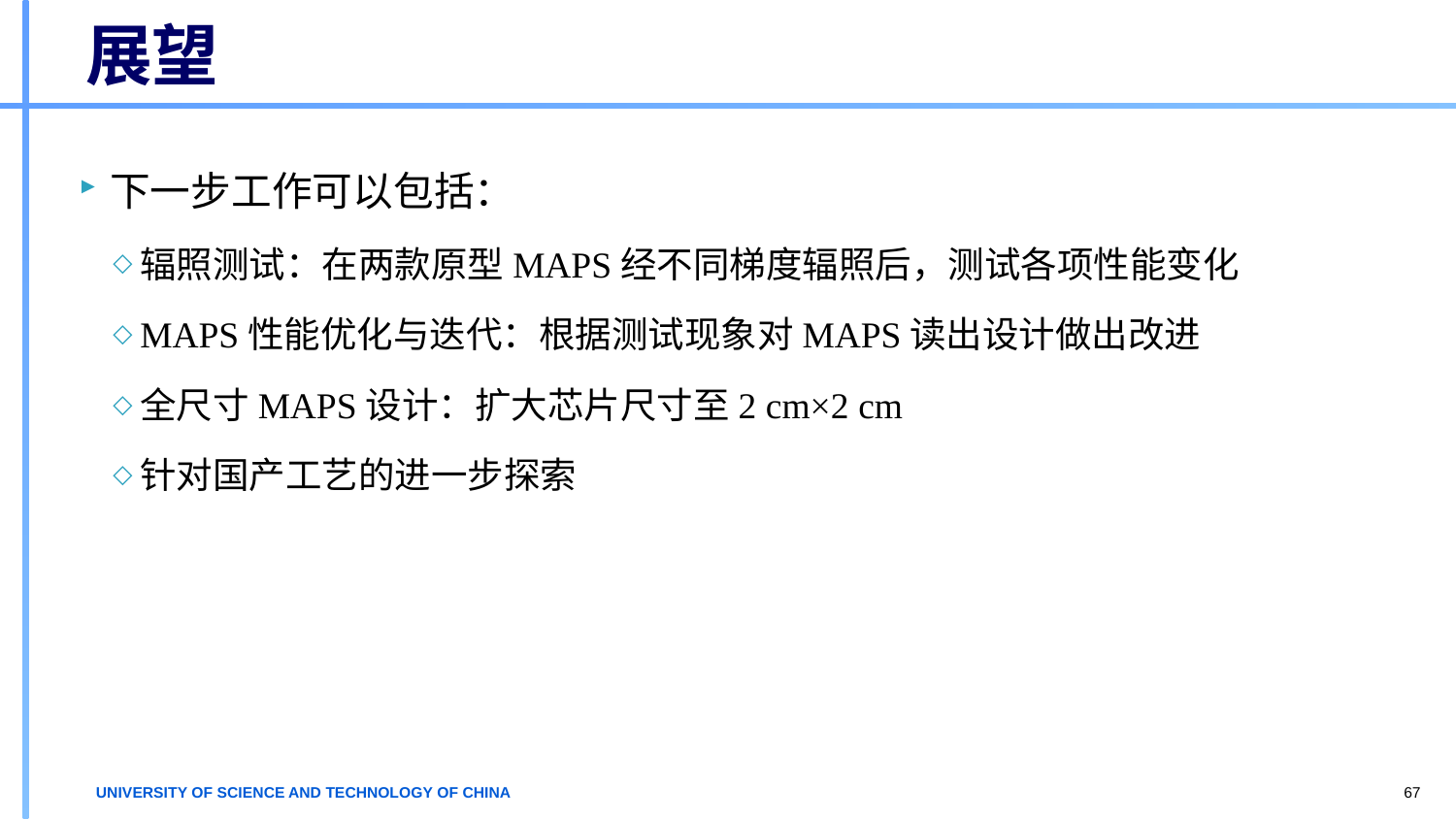

# 展望
下一步工作可以包括：
辐照测试：在两款原型MAPS经不同梯度辐照后，测试各项性能变化
MAPS性能优化与迭代：根据测试现象对MAPS读出设计做出改进
全尺寸MAPS设计：扩大芯片尺寸至2 cm×2 cm
针对国产工艺的进一步探索
67